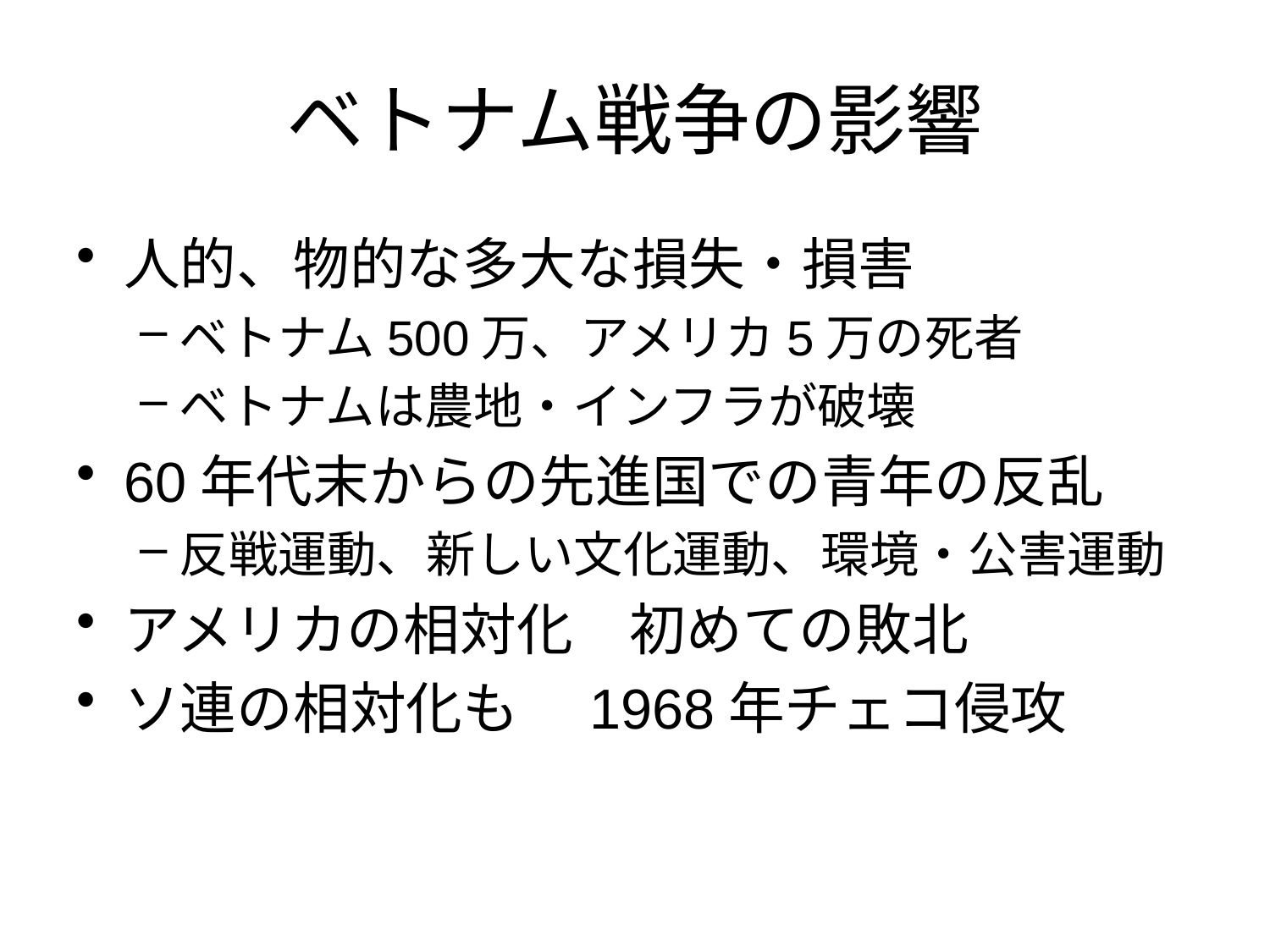

# ベトナム戦争の影響
人的、物的な多大な損失・損害
ベトナム500万、アメリカ5万の死者
ベトナムは農地・インフラが破壊
60年代末からの先進国での青年の反乱
反戦運動、新しい文化運動、環境・公害運動
アメリカの相対化　初めての敗北
ソ連の相対化も　1968年チェコ侵攻